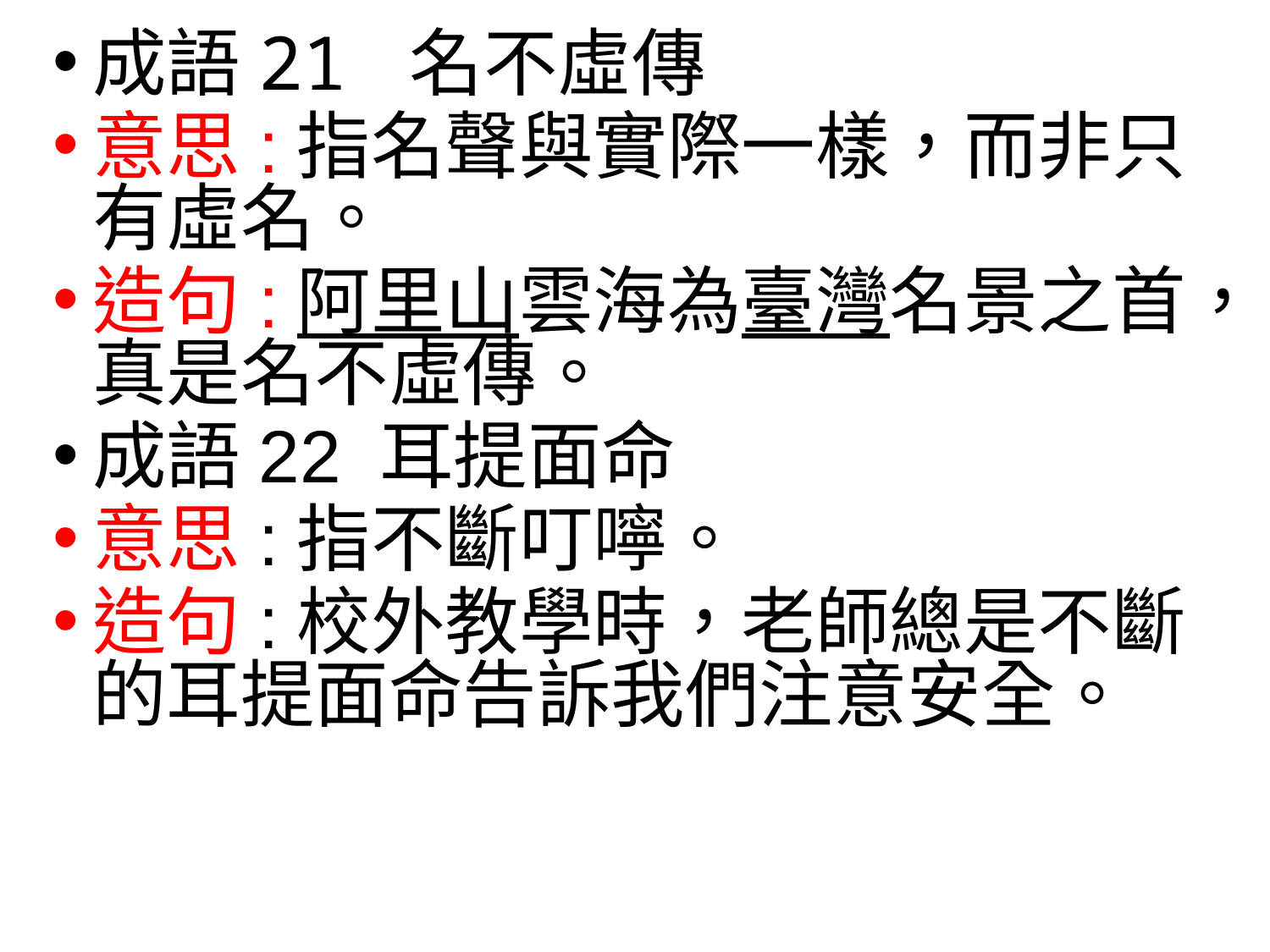

成語21 名不虛傳
意思:指名聲與實際一樣，而非只有虛名。
造句:阿里山雲海為臺灣名景之首，真是名不虛傳。
成語22 耳提面命
意思:指不斷叮嚀。
造句:校外教學時，老師總是不斷的耳提面命告訴我們注意安全。